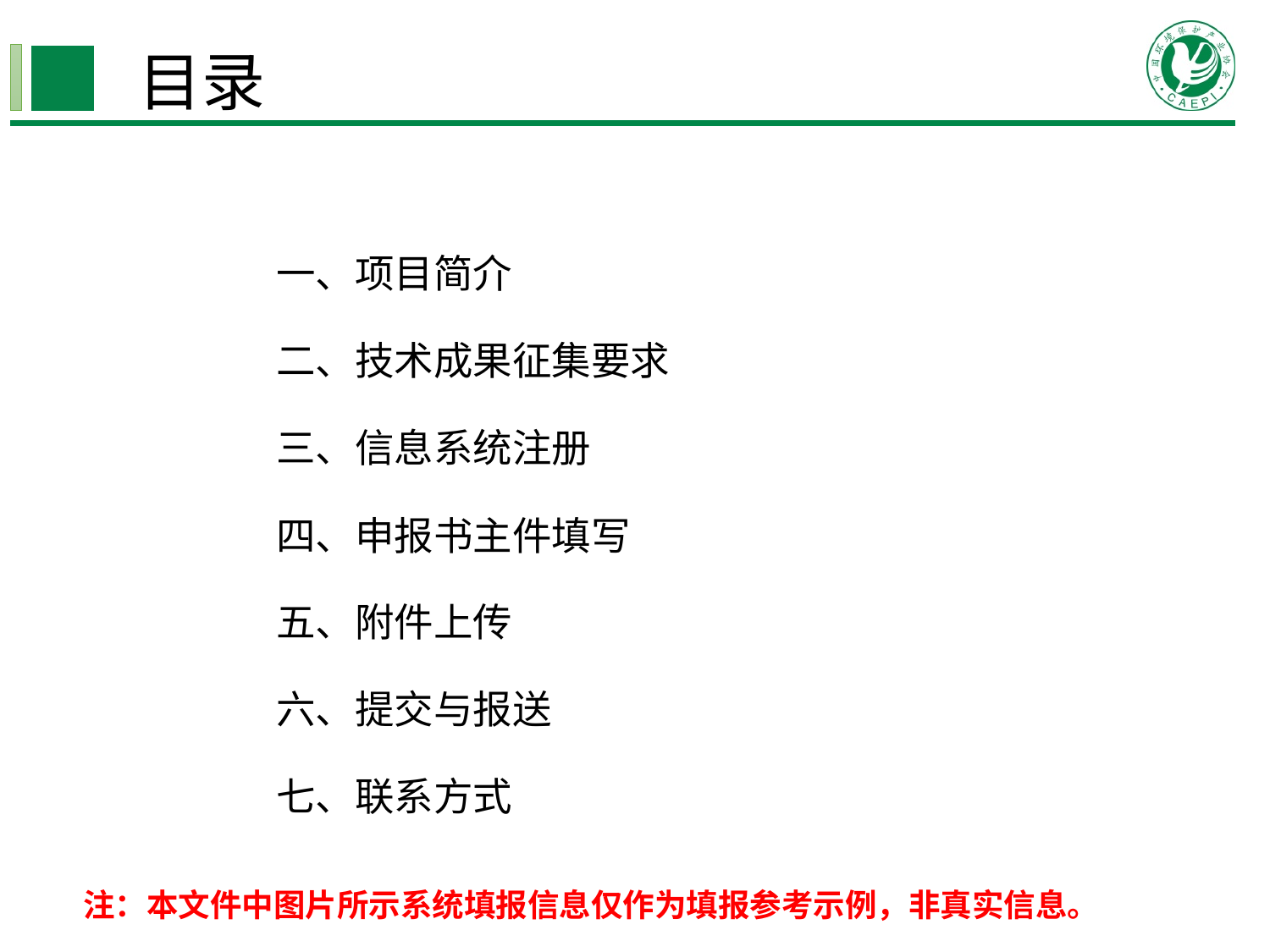

# 目录
一、项目简介
二、技术成果征集要求
三、信息系统注册
四、申报书主件填写
五、附件上传
六、提交与报送
七、联系方式
注：本文件中图片所示系统填报信息仅作为填报参考示例，非真实信息。